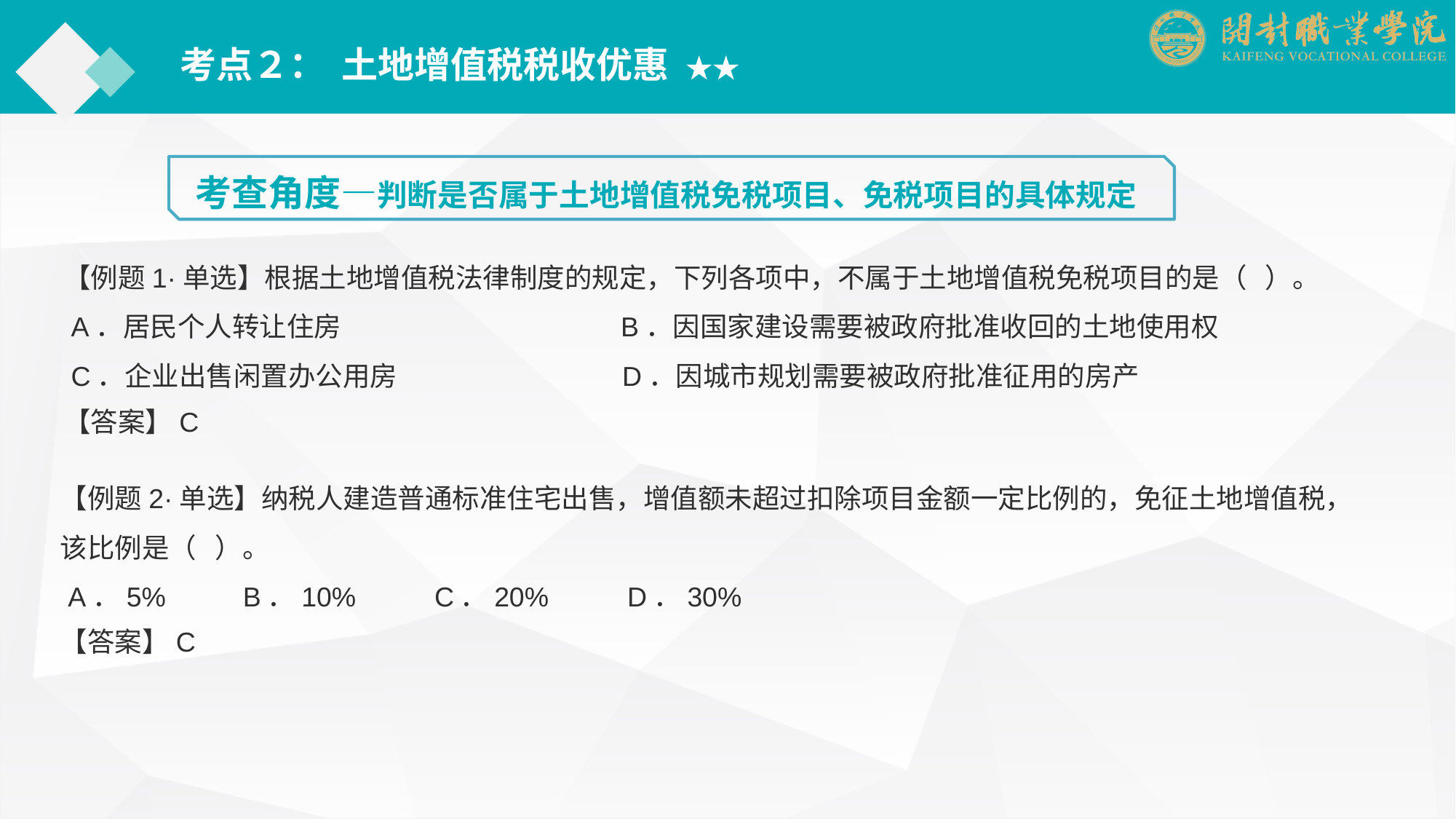

考点２：  土地增值税税收优惠  ★★
考查角度—判断是否属于土地增值税免税项目、免税项目的具体规定

【例题1·单选】根据土地增值税法律制度的规定，下列各项中，不属于土地增值税免税项目的是（   ）。
 A．居民个人转让住房　　　　　　　　　　B．因国家建设需要被政府批准收回的土地使用权
 C．企业出售闲置办公用房　　　　　　　　D．因城市规划需要被政府批准征用的房产
【答案】C
【例题2·单选】纳税人建造普通标准住宅出售，增值额未超过扣除项目金额一定比例的，免征土地增值税，该比例是（   ）。
 A．5%    　 B．10%     　C．20%     　D．30%
【答案】C